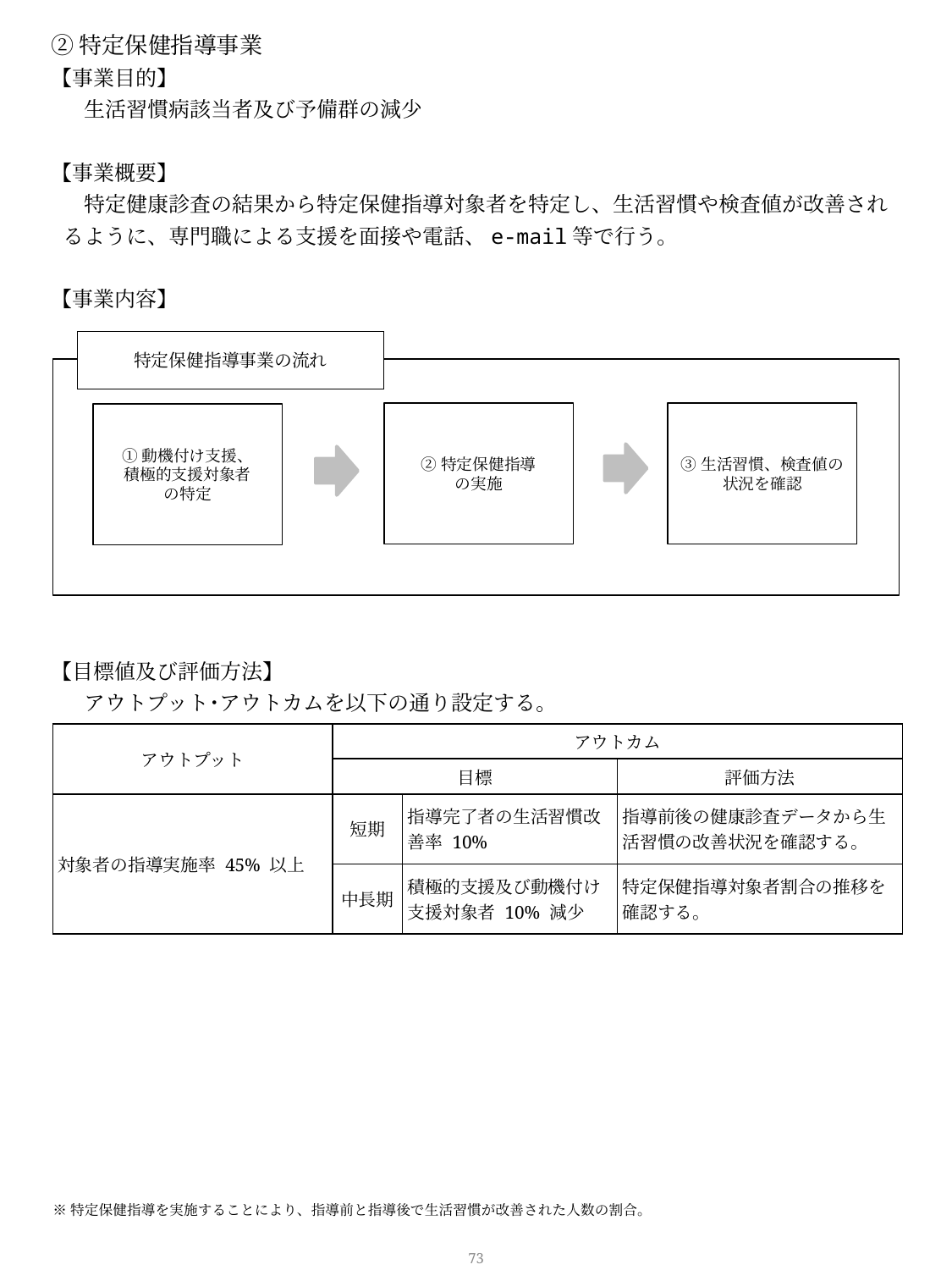

②特定保健指導事業
【事業目的】
　生活習慣病該当者及び予備群の減少

【事業概要】
　特定健康診査の結果から特定保健指導対象者を特定し、生活習慣や検査値が改善されるように、専門職による支援を面接や電話、e-mail等で行う。

【事業内容】

特定保健指導事業の流れ

②特定保健指導
の実施
③生活習慣、検査値の状況を確認
①動機付け支援、
積極的支援対象者
の特定

【目標値及び評価方法】
　アウトプット･アウトカムを以下の通り設定する。
| アウトプット | アウトカム |  |  |
| --- | --- | --- | --- |
|  | 目標 |  | 評価方法 |
| 対象者の指導実施率 45% 以上 | 短期 | 指導完了者の生活習慣改善率 10% | 指導前後の健康診査データから生活習慣の改善状況を確認する。 |
|  | 中長期 | 積極的支援及び動機付け支援対象者 10% 減少 | 特定保健指導対象者割合の推移を確認する。 |
※特定保健指導を実施することにより、指導前と指導後で生活習慣が改善された人数の割合。
73